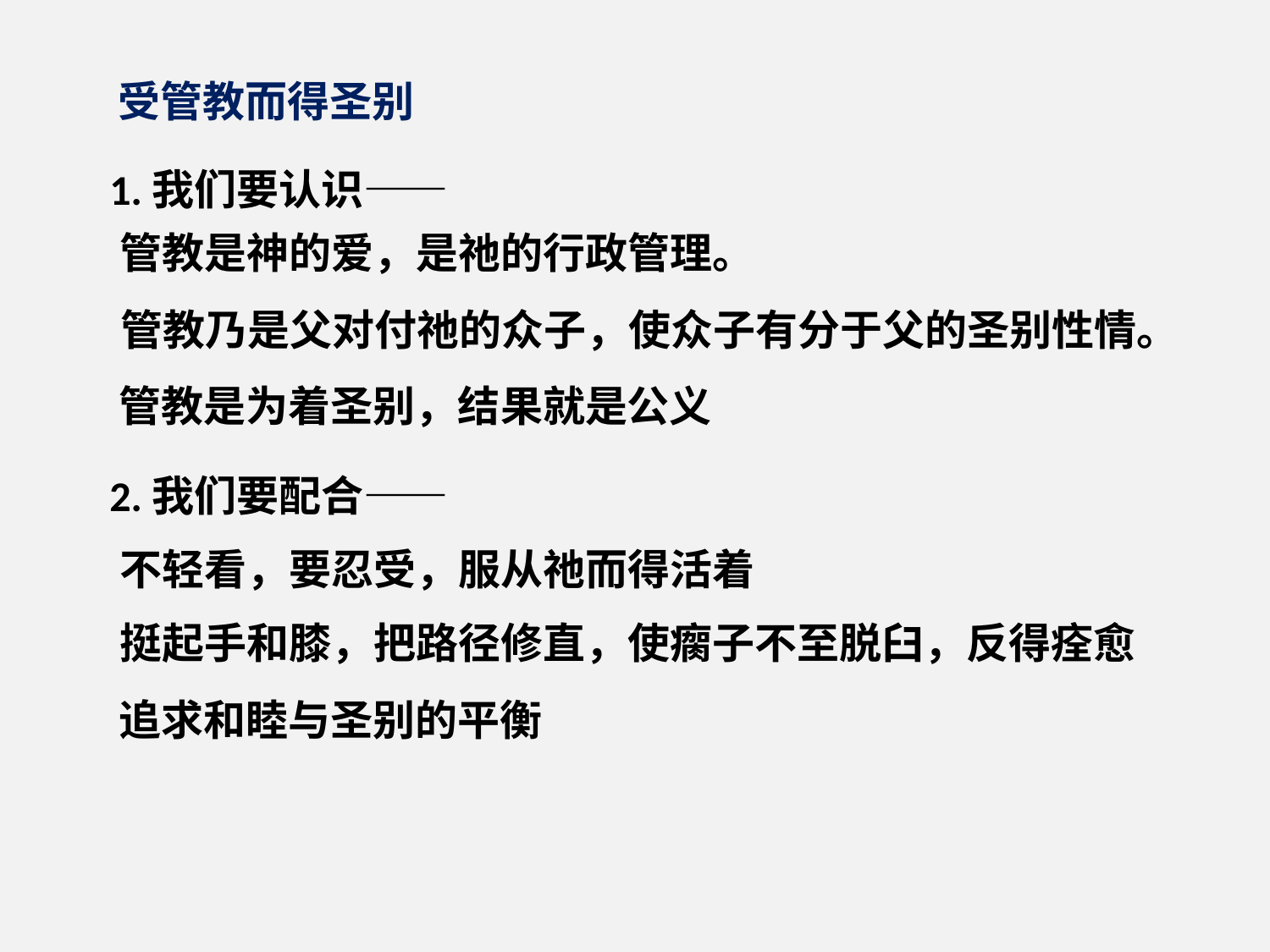

受管教而得圣别
1.我们要认识——
管教是神的爱，是祂的行政管理。
管教乃是父对付祂的众子，使众子有分于父的圣别性情。
管教是为着圣别，结果就是公义
2.我们要配合——
不轻看，要忍受，服从祂而得活着
挺起手和膝，把路径修直，使瘸子不至脱臼，反得痊愈
追求和睦与圣别的平衡